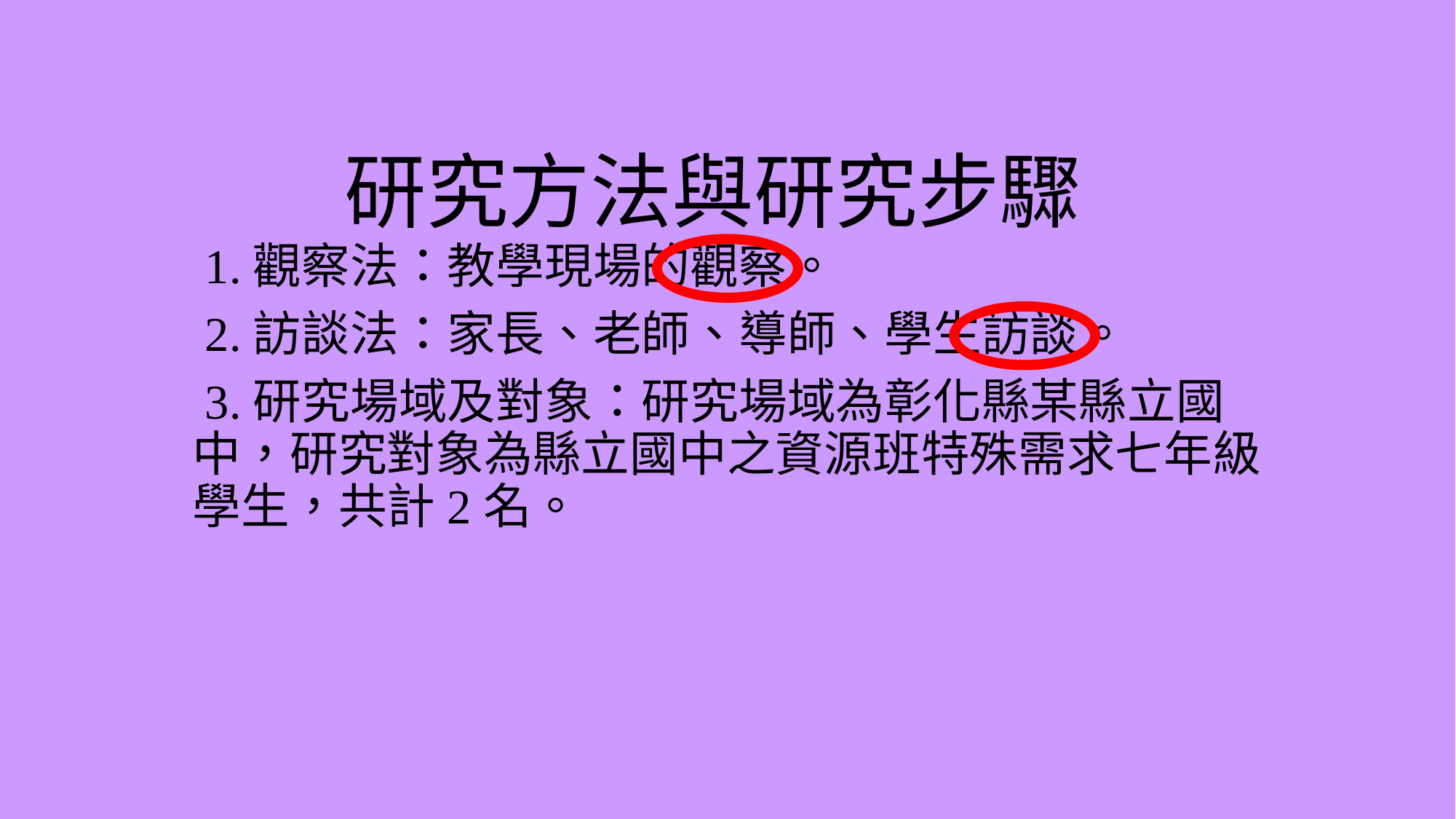

# 研究方法與研究步驟

 1.觀察法：教學現場的觀察。
 2.訪談法：家長、老師、導師、學生訪談。
 3.研究場域及對象：研究場域為彰化縣某縣立國中，研究對象為縣立國中之資源班特殊需求七年級學生，共計2名。